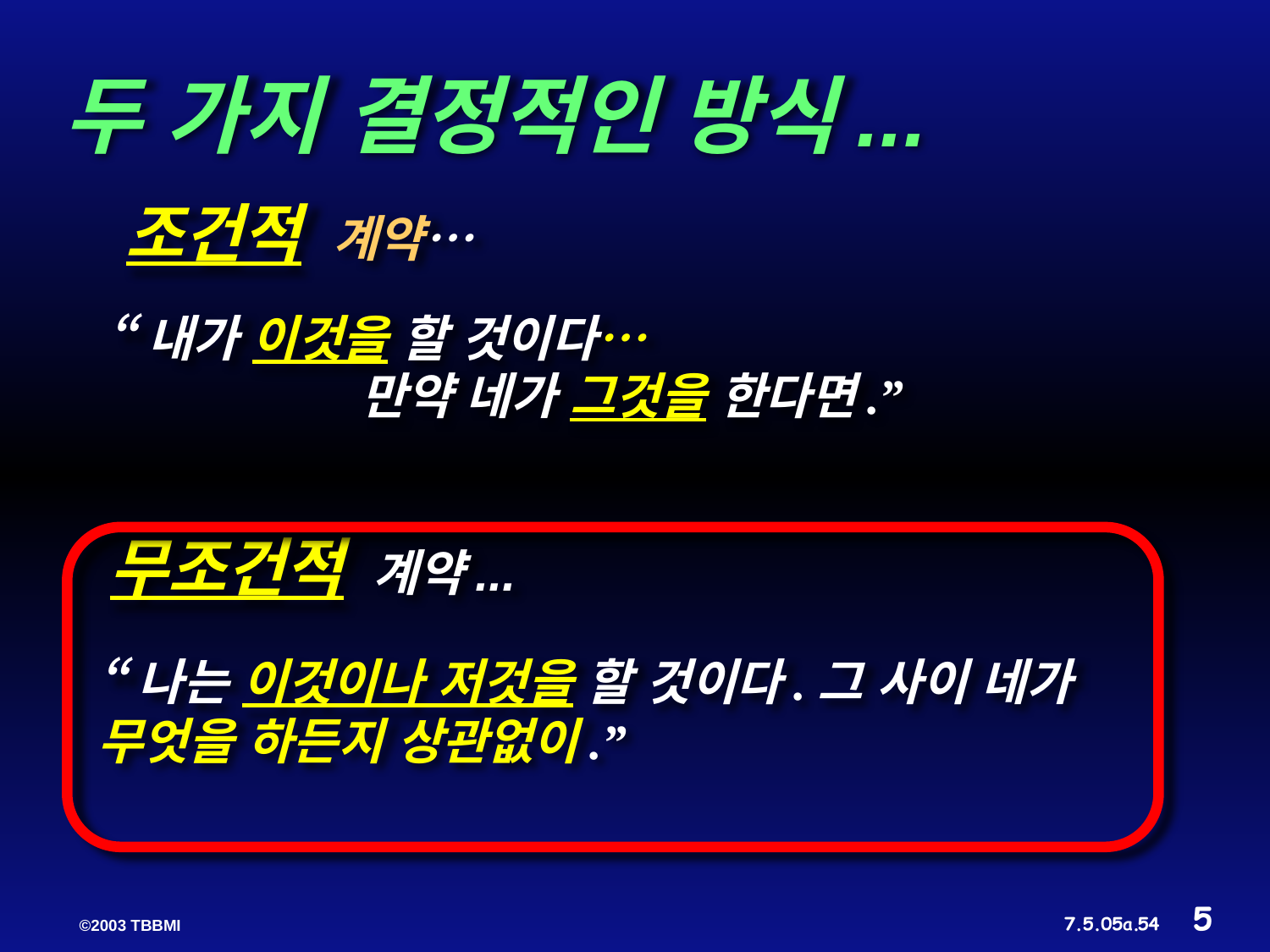

두 가지 결정적인 방식...
  조건적  계약…
“내가 이것을 할 것이다…
		만약 네가 그것을 한다면.”
무조건적  계약...

“나는 이것이나 저것을 할 것이다.그 사이 네가  무엇을 하든지 상관없이.”
5
54